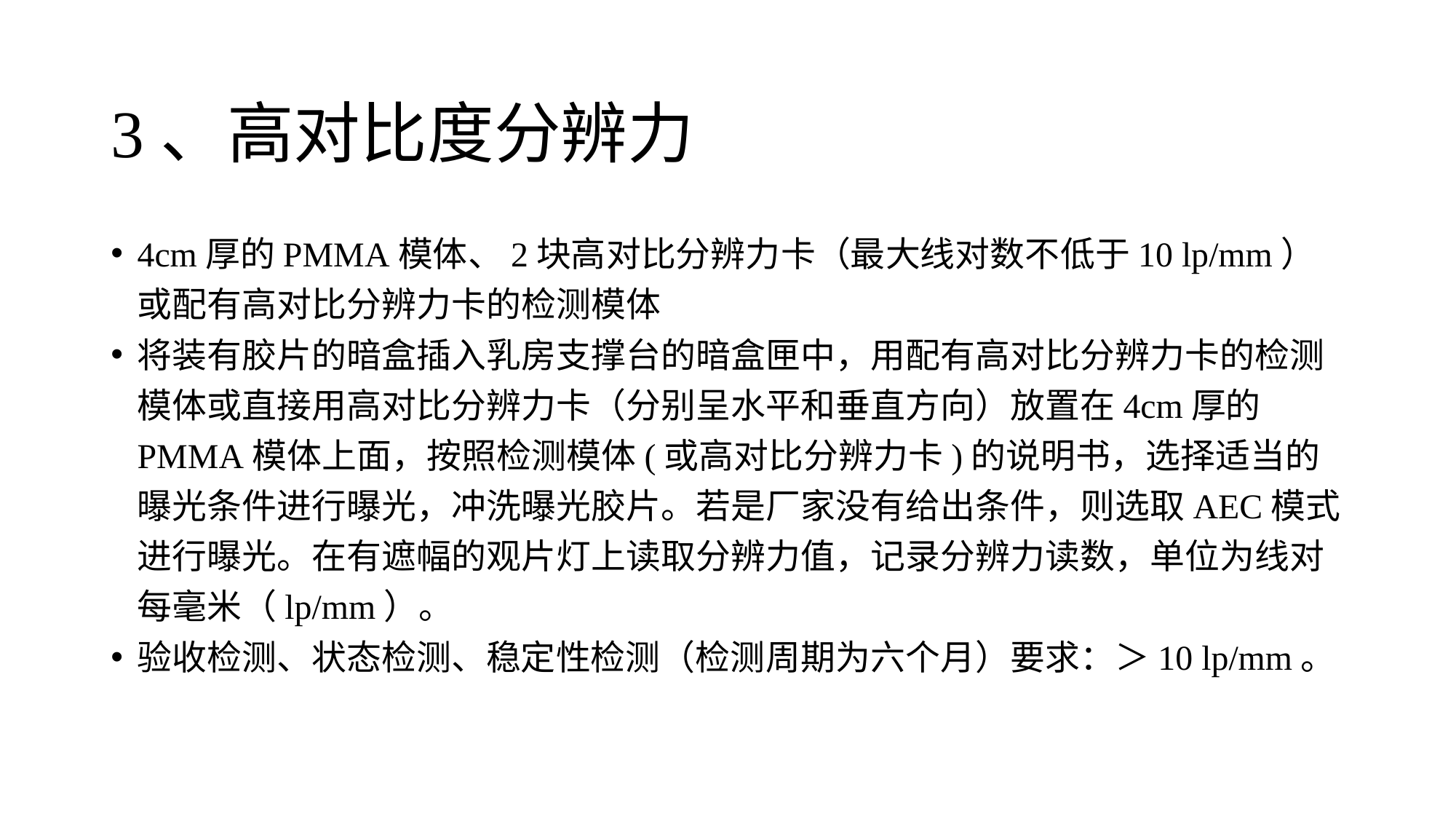

# 3、高对比度分辨力
4cm厚的PMMA模体、2块高对比分辨力卡（最大线对数不低于10 lp/mm）或配有高对比分辨力卡的检测模体
将装有胶片的暗盒插入乳房支撑台的暗盒匣中，用配有高对比分辨力卡的检测模体或直接用高对比分辨力卡（分别呈水平和垂直方向）放置在4cm厚的PMMA模体上面，按照检测模体(或高对比分辨力卡)的说明书，选择适当的曝光条件进行曝光，冲洗曝光胶片。若是厂家没有给出条件，则选取AEC模式进行曝光。在有遮幅的观片灯上读取分辨力值，记录分辨力读数，单位为线对每毫米（lp/mm）。
验收检测、状态检测、稳定性检测（检测周期为六个月）要求：＞10 lp/mm。